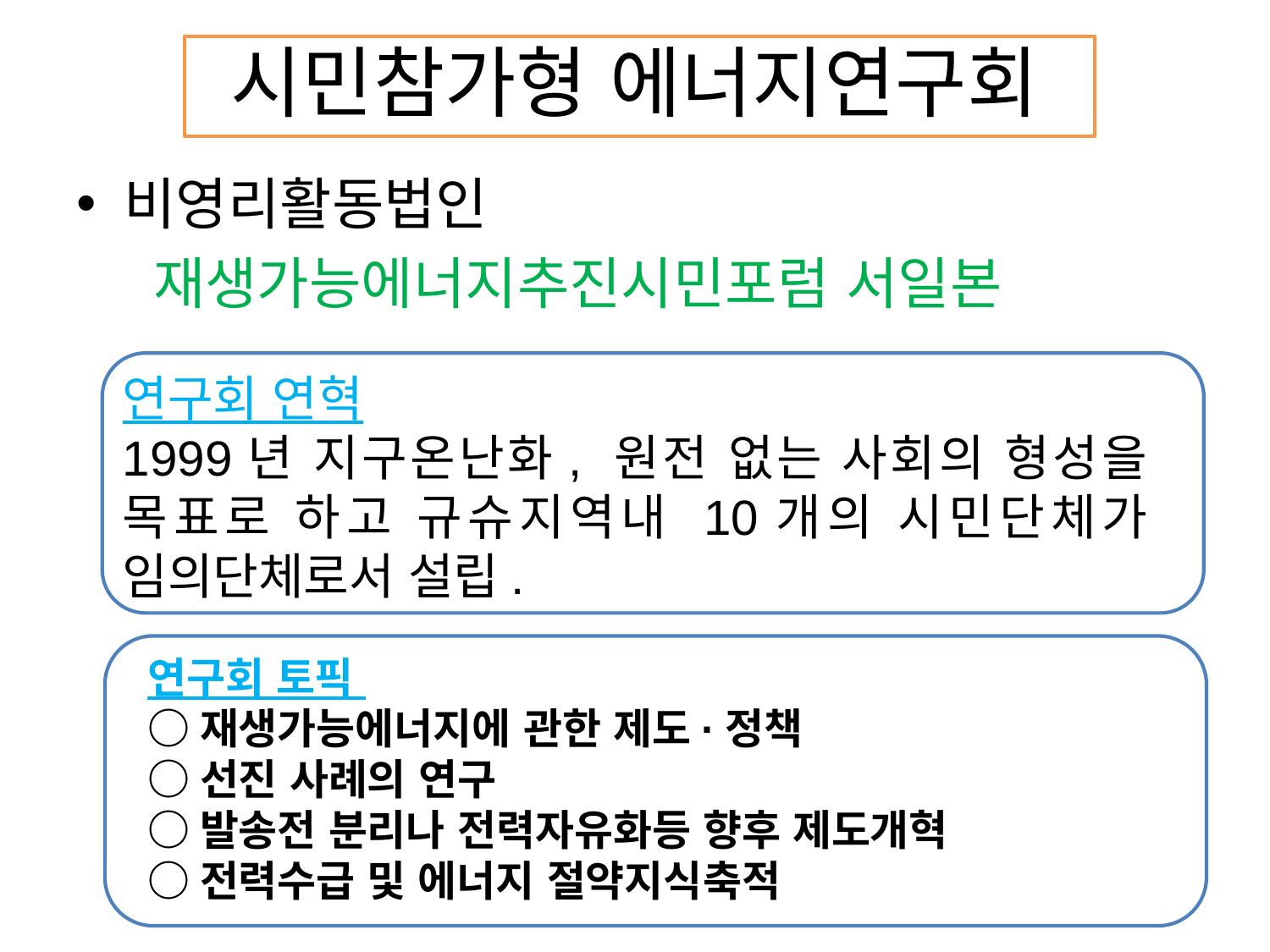

# 시민참가형 에너지연구회

비영리활동법인
    재생가능에너지추진시민포럼 서일본

연구회 연혁
1999년 지구온난화, 원전 없는 사회의 형성을 목표로 하고 규슈지역내 10개의 시민단체가 임의단체로서 설립.

연구회 토픽
○재생가능에너지에 관한 제도·정책
○선진 사례의 연구
○발송전 분리나 전력자유화등 향후 제도개혁
○전력수급 및 에너지 절약지식축적